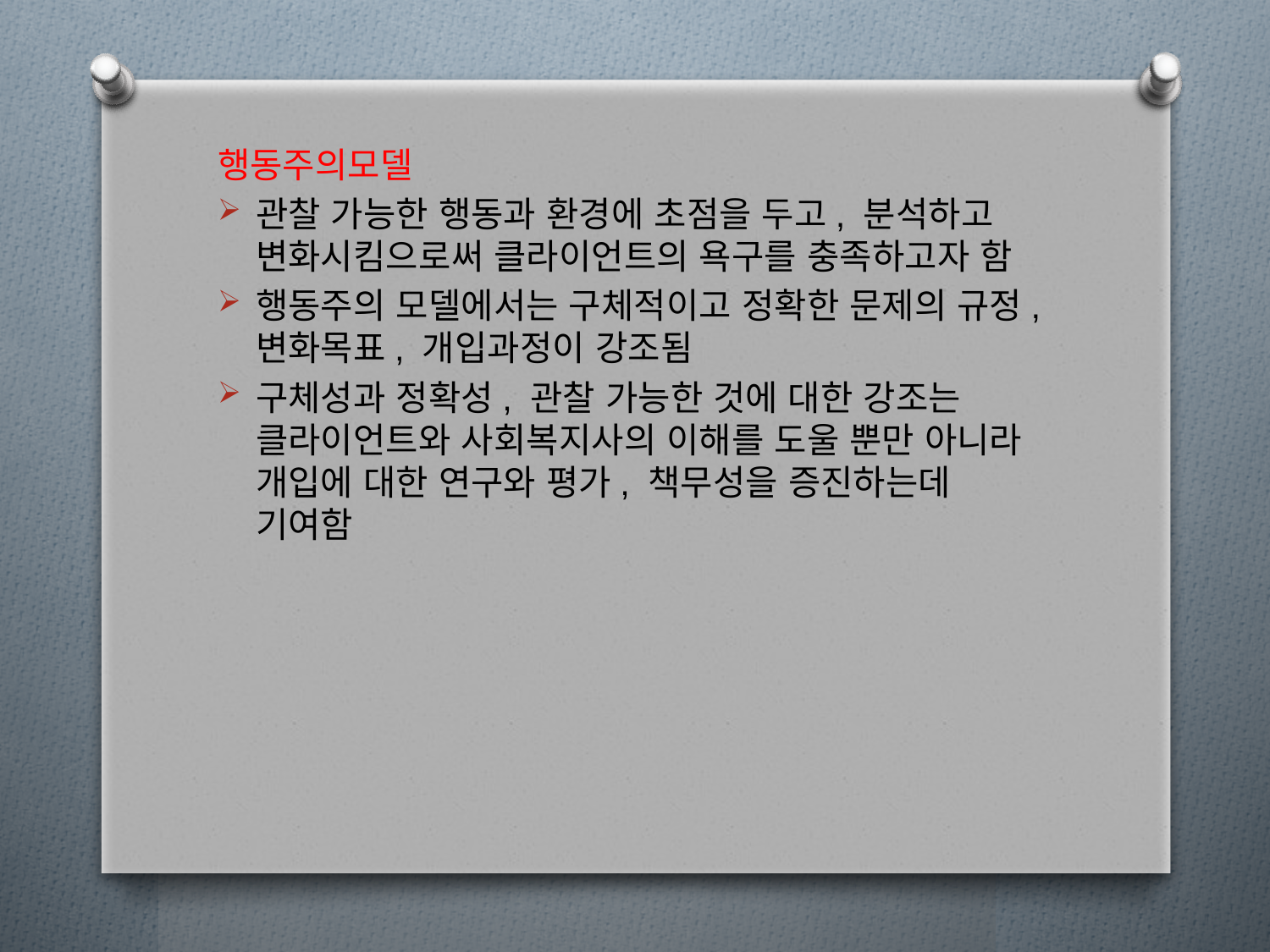

행동주의모델
관찰 가능한 행동과 환경에 초점을 두고, 분석하고 변화시킴으로써 클라이언트의 욕구를 충족하고자 함
행동주의 모델에서는 구체적이고 정확한 문제의 규정, 변화목표, 개입과정이 강조됨
구체성과 정확성, 관찰 가능한 것에 대한 강조는 클라이언트와 사회복지사의 이해를 도울 뿐만 아니라 개입에 대한 연구와 평가, 책무성을 증진하는데 기여함